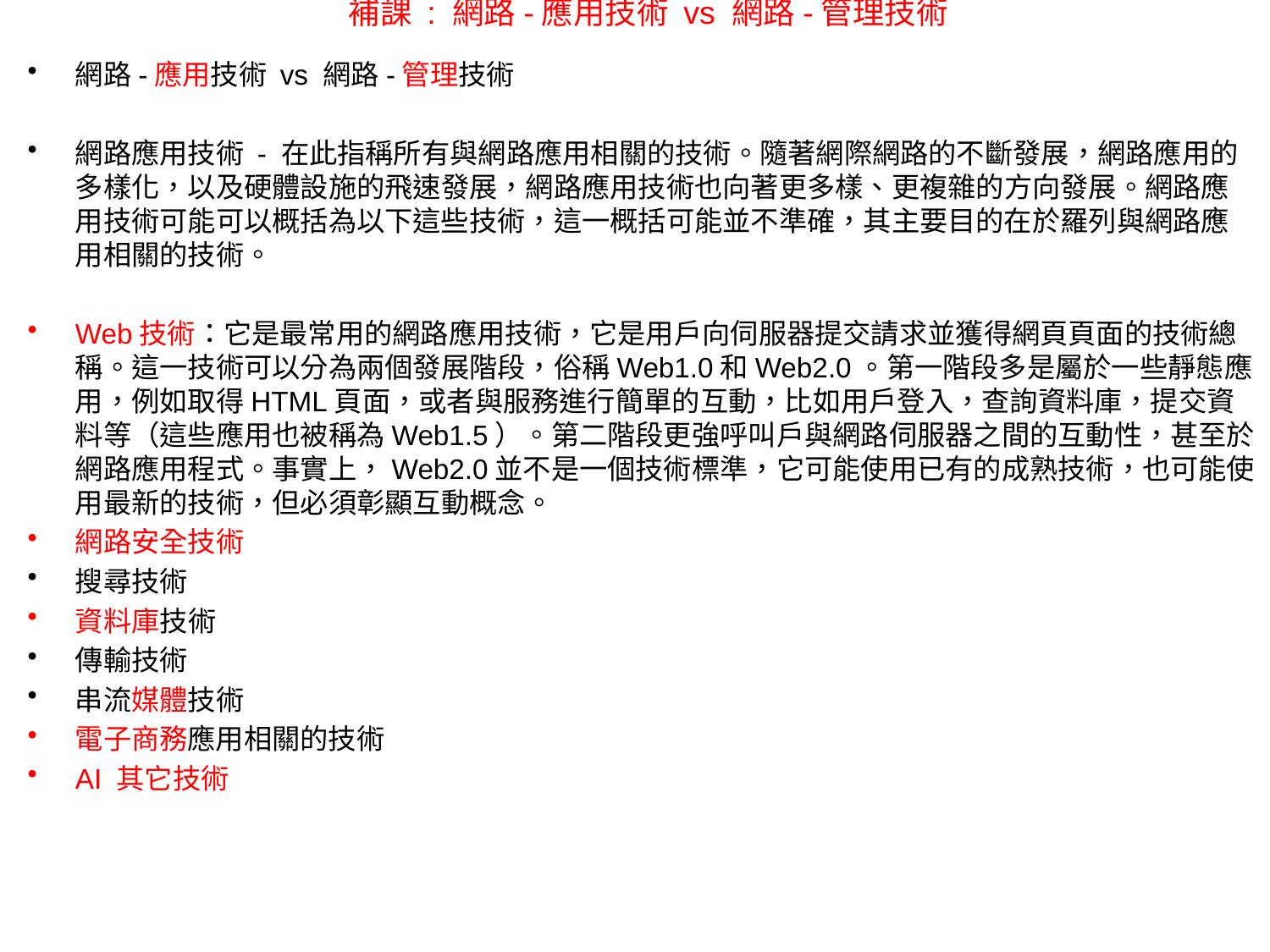

補課 : 網路-應用技術 vs 網路-管理技術
# 網路-應用技術 vs 網路-管理技術

網路應用技術 - 在此指稱所有與網路應用相關的技術。隨著網際網路的不斷發展，網路應用的多樣化，以及硬體設施的飛速發展，網路應用技術也向著更多樣、更複雜的方向發展。網路應用技術可能可以概括為以下這些技術，這一概括可能並不準確，其主要目的在於羅列與網路應用相關的技術。

Web技術：它是最常用的網路應用技術，它是用戶向伺服器提交請求並獲得網頁頁面的技術總稱。這一技術可以分為兩個發展階段，俗稱Web1.0和Web2.0。第一階段多是屬於一些靜態應用，例如取得HTML頁面，或者與服務進行簡單的互動，比如用戶登入，查詢資料庫，提交資料等（這些應用也被稱為Web1.5）。第二階段更強呼叫戶與網路伺服器之間的互動性，甚至於網路應用程式。事實上，Web2.0並不是一個技術標準，它可能使用已有的成熟技術，也可能使用最新的技術，但必須彰顯互動概念。
網路安全技術
搜尋技術
資料庫技術
傳輸技術
串流媒體技術
電子商務應用相關的技術
AI 其它技術